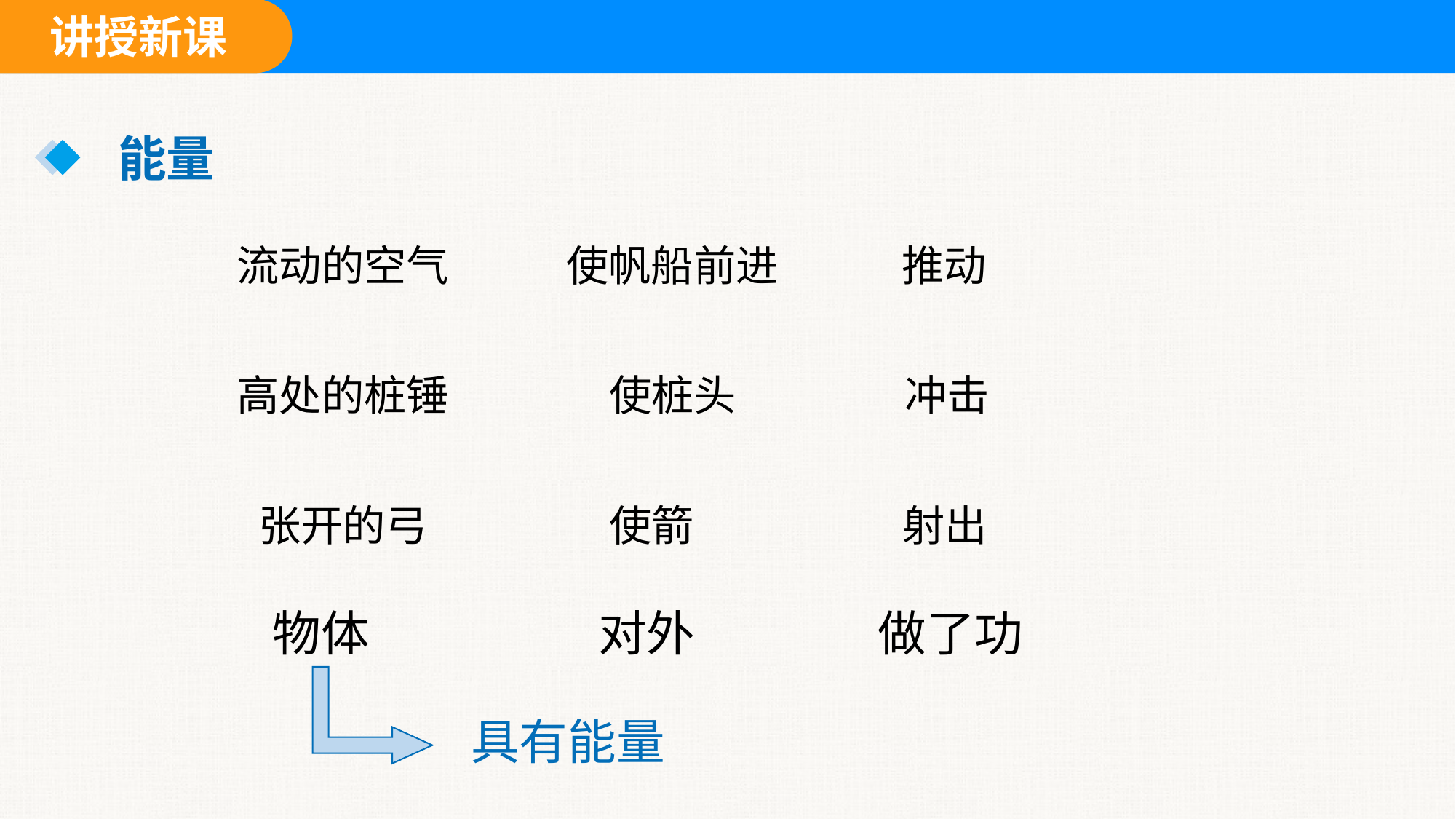

能量

流动的空气
使帆船前进
推动
高处的桩锤
使桩头
冲击
张开的弓
使箭
射出
物体
对外
做了功

具有能量